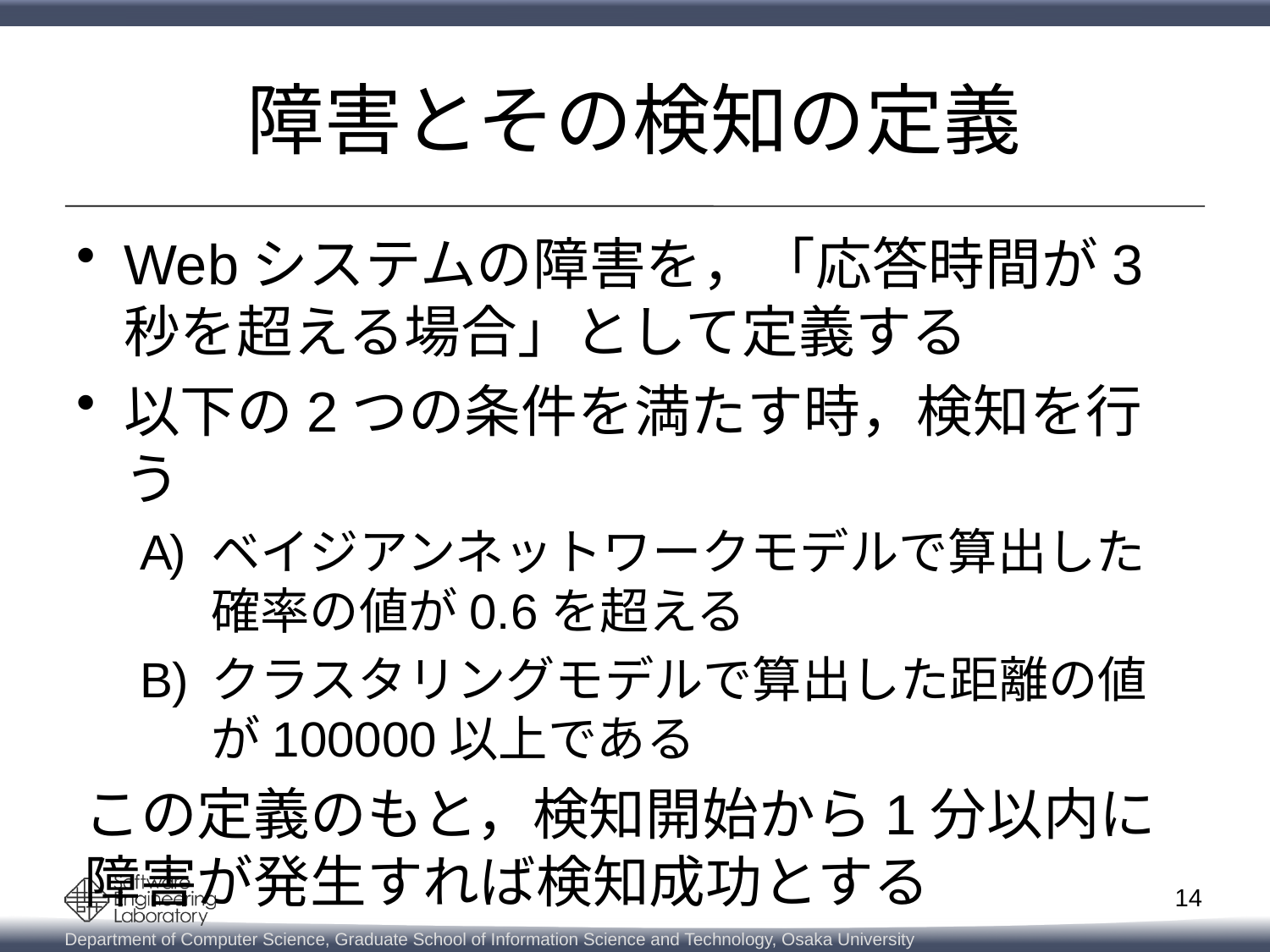

# 障害とその検知の定義
Webシステムの障害を，「応答時間が3秒を超える場合」として定義する
以下の2つの条件を満たす時，検知を行う
ベイジアンネットワークモデルで算出した確率の値が0.6を超える
クラスタリングモデルで算出した距離の値が100000以上である
この定義のもと，検知開始から1分以内に障害が発生すれば検知成功とする

14